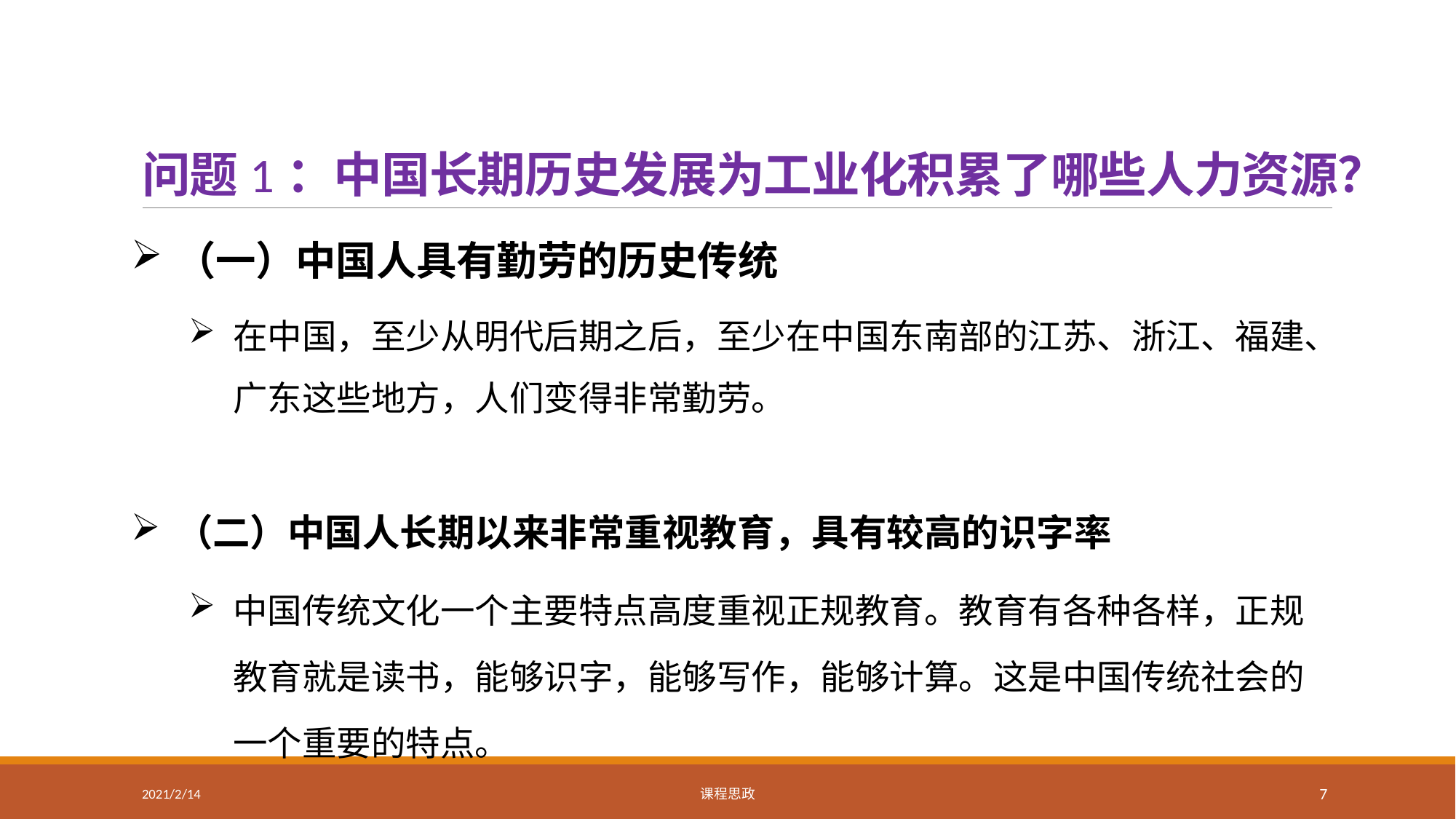

# 问题1：中国长期历史发展为工业化积累了哪些人力资源？
（一）中国人具有勤劳的历史传统
在中国，至少从明代后期之后，至少在中国东南部的江苏、浙江、福建、广东这些地方，人们变得非常勤劳。

（二）中国人长期以来非常重视教育，具有较高的识字率
中国传统文化一个主要特点高度重视正规教育。教育有各种各样，正规教育就是读书，能够识字，能够写作，能够计算。这是中国传统社会的一个重要的特点。

2021/2/14
课程思政
7